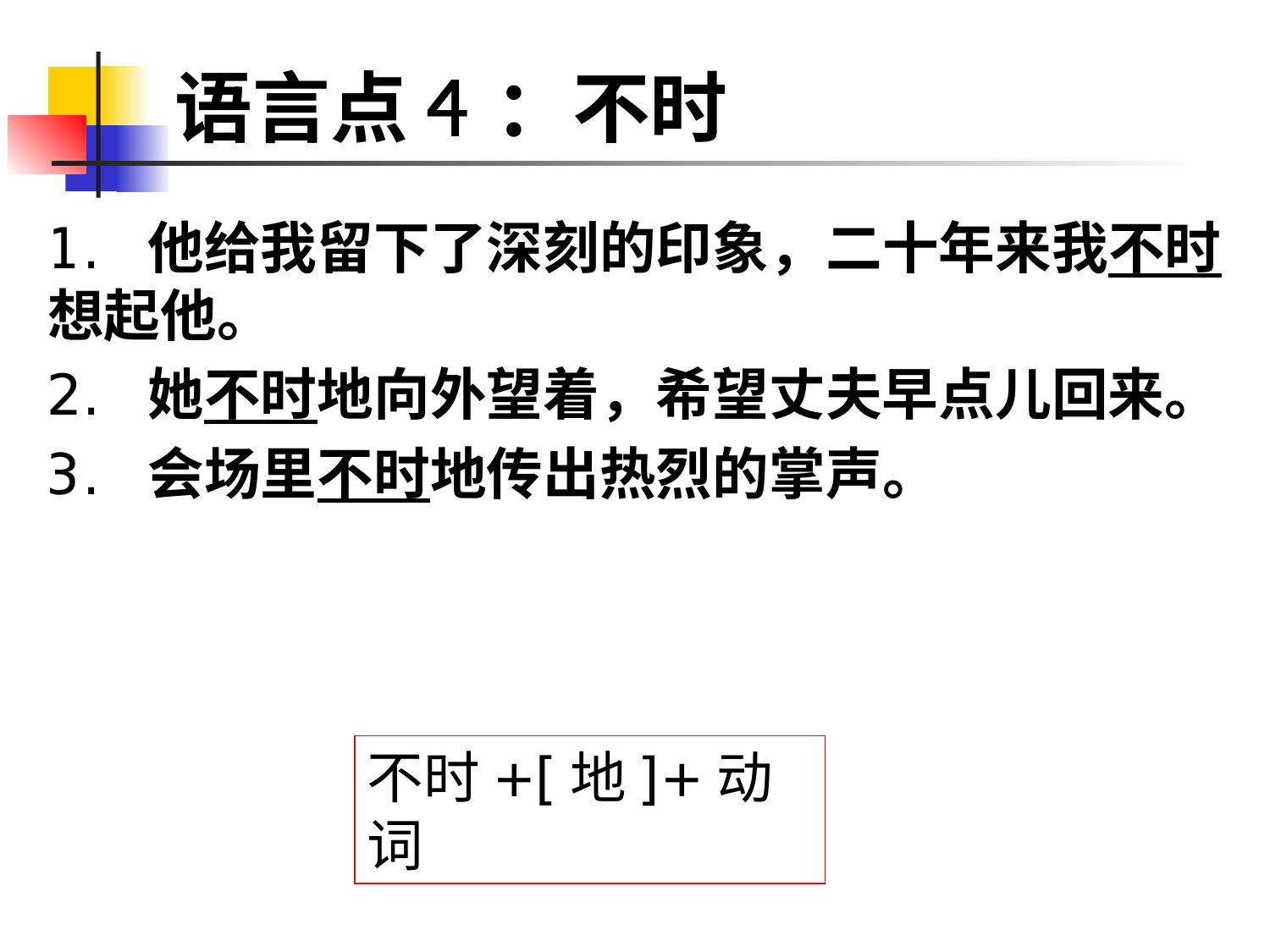

# 语言点4：不时
1.  他给我留下了深刻的印象，二十年来我不时想起他。
2.  她不时地向外望着，希望丈夫早点儿回来。
3.  会场里不时地传出热烈的掌声。
不时+[地]+动词